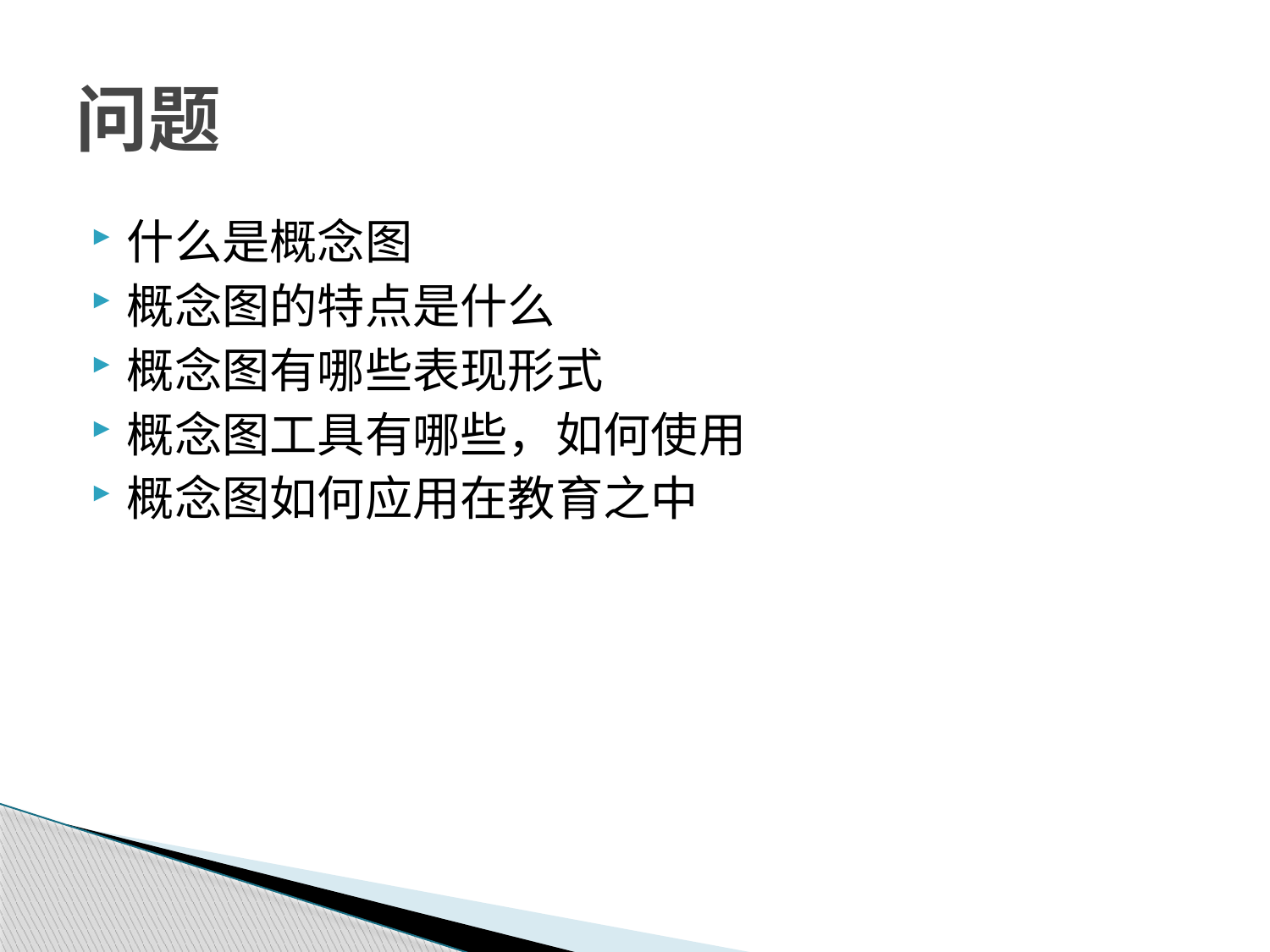

# 问题
什么是概念图
概念图的特点是什么
概念图有哪些表现形式
概念图工具有哪些，如何使用
概念图如何应用在教育之中